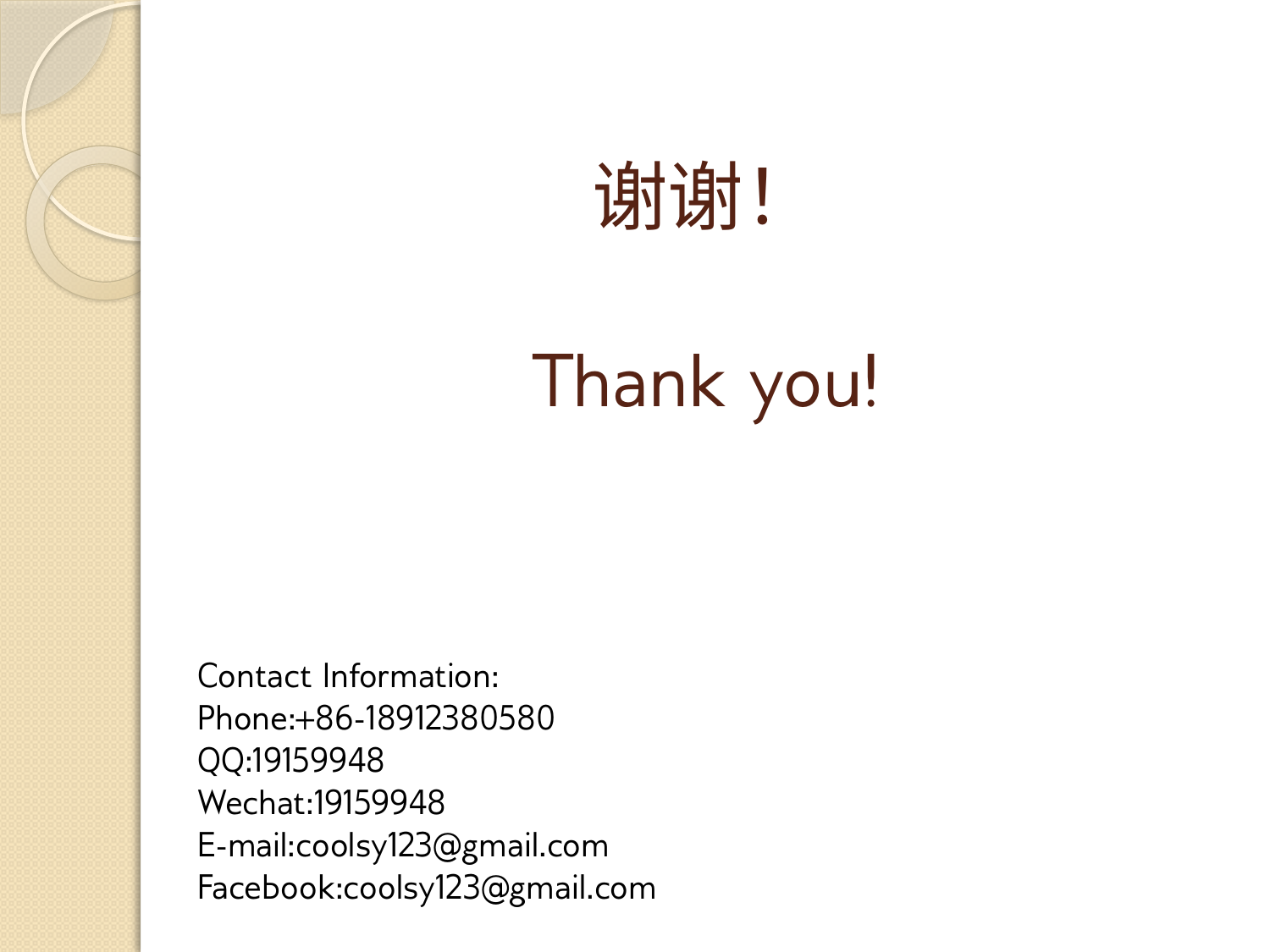

# 谢谢！ Thank you!
Contact Information:
Phone:+86-18912380580
QQ:19159948
Wechat:19159948
E-mail:coolsy123@gmail.com
Facebook:coolsy123@gmail.com